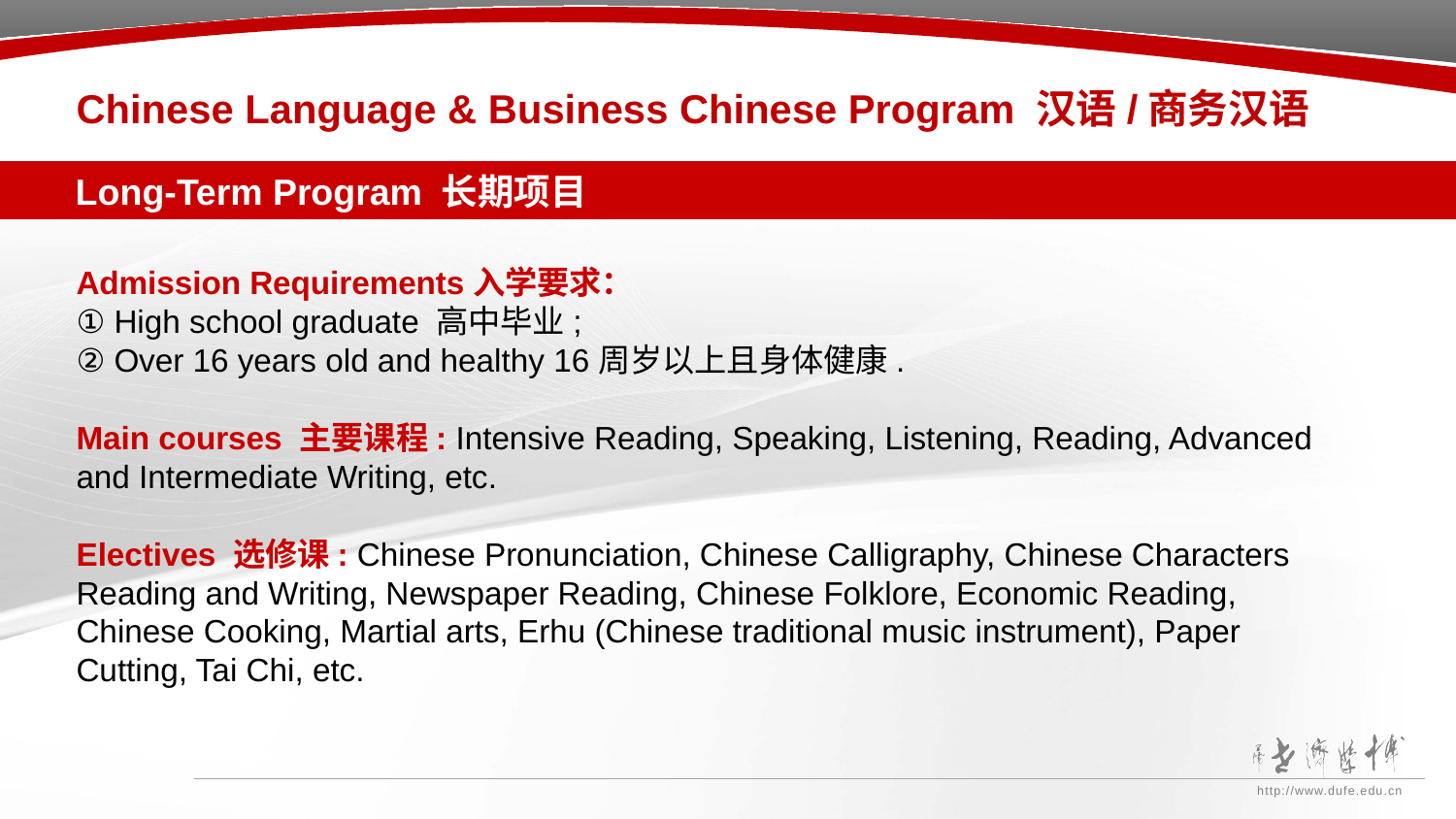

Chinese Language & Business Chinese Program 汉语/商务汉语
      Long-Term Program 长期项目

Admission Requirements入学要求：
① High school graduate 高中毕业;
② Over 16 years old and healthy 16周岁以上且身体健康.

Main courses 主要课程: Intensive Reading, Speaking, Listening, Reading, Advanced and Intermediate Writing, etc.
Electives 选修课: Chinese Pronunciation, Chinese Calligraphy, Chinese Characters Reading and Writing, Newspaper Reading, Chinese Folklore, Economic Reading, Chinese Cooking, Martial arts, Erhu (Chinese traditional music instrument), Paper Cutting, Tai Chi, etc.